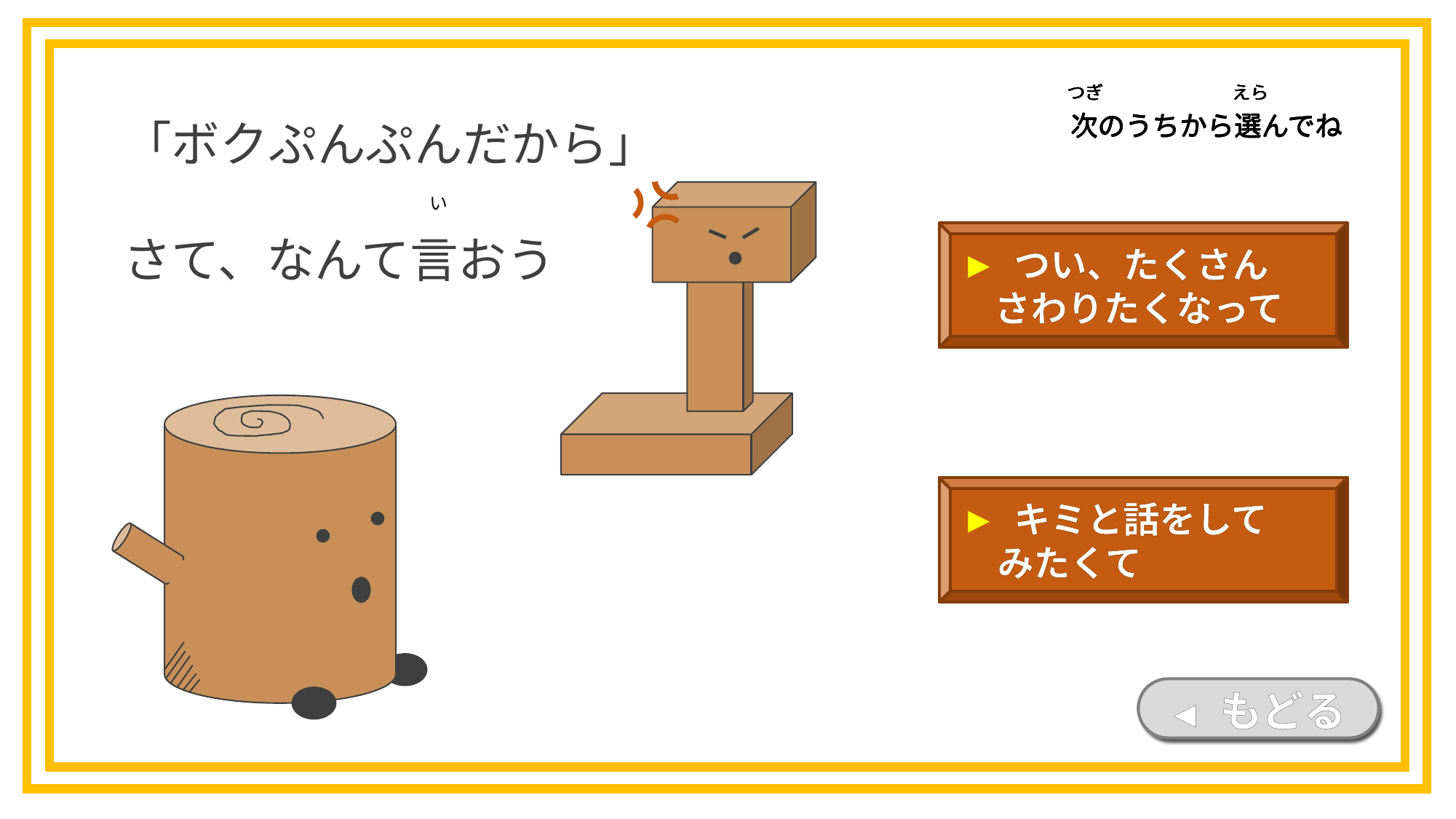

「ボクぷんぷんだから」
さて、なんて言おう
つぎ
えら
次のうちから選んでね
つぎ
えら
次のうちから選んでね
つぎ
えら
次のうちから選んでね
つぎ
えら
次のうちから選んでね

い
► つい、たくさん
   さわりたくなって

► キミと話をして
　みたくて
◄ もどる